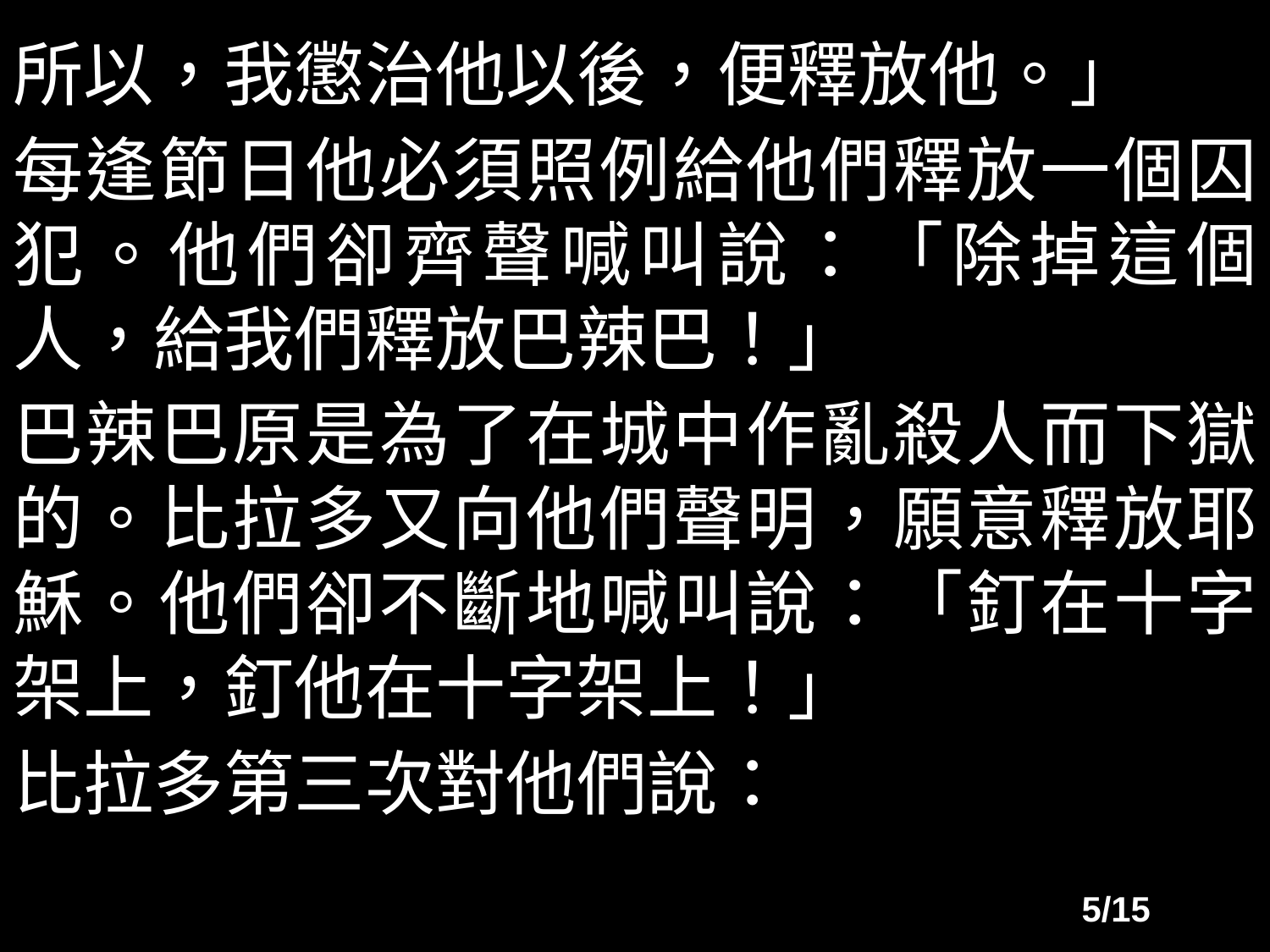

所以，我懲治他以後，便釋放他。」
每逢節日他必須照例給他們釋放一個囚犯。他們卻齊聲喊叫說：「除掉這個人，給我們釋放巴辣巴！」
巴辣巴原是為了在城中作亂殺人而下獄的。比拉多又向他們聲明，願意釋放耶穌。他們卻不斷地喊叫說：「釘在十字架上，釘他在十字架上！」
比拉多第三次對他們說：

5/15